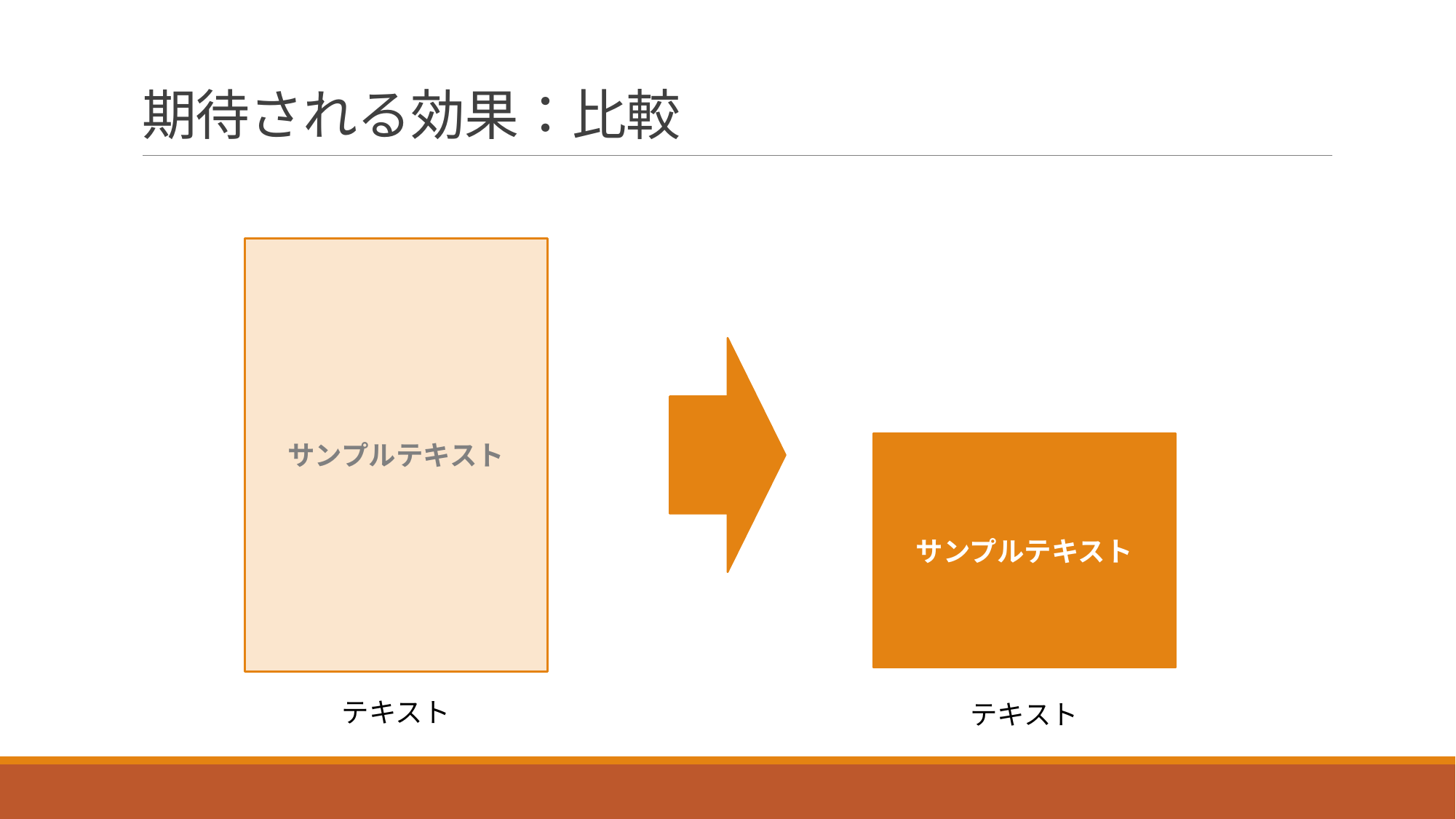

# 期待される効果：比較
サンプルテキスト

サンプルテキスト
テキスト
テキスト